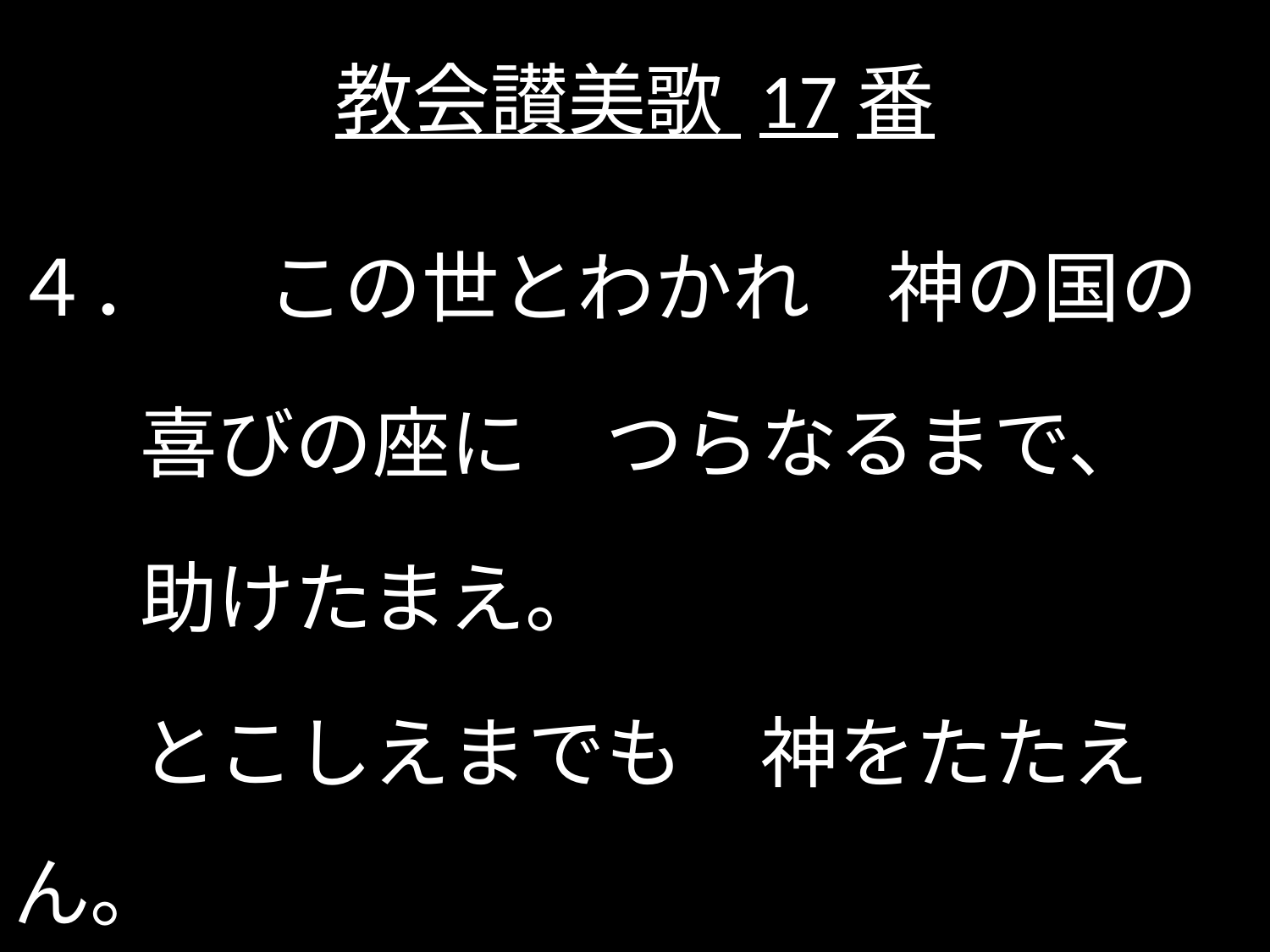

# 教会讃美歌 17番
４．	この世とわかれ　神の国の
	喜びの座に　つらなるまで、
	助けたまえ。
	とこしえまでも　神をたたえん。
	アーメン			（イザヤ11・1-2）